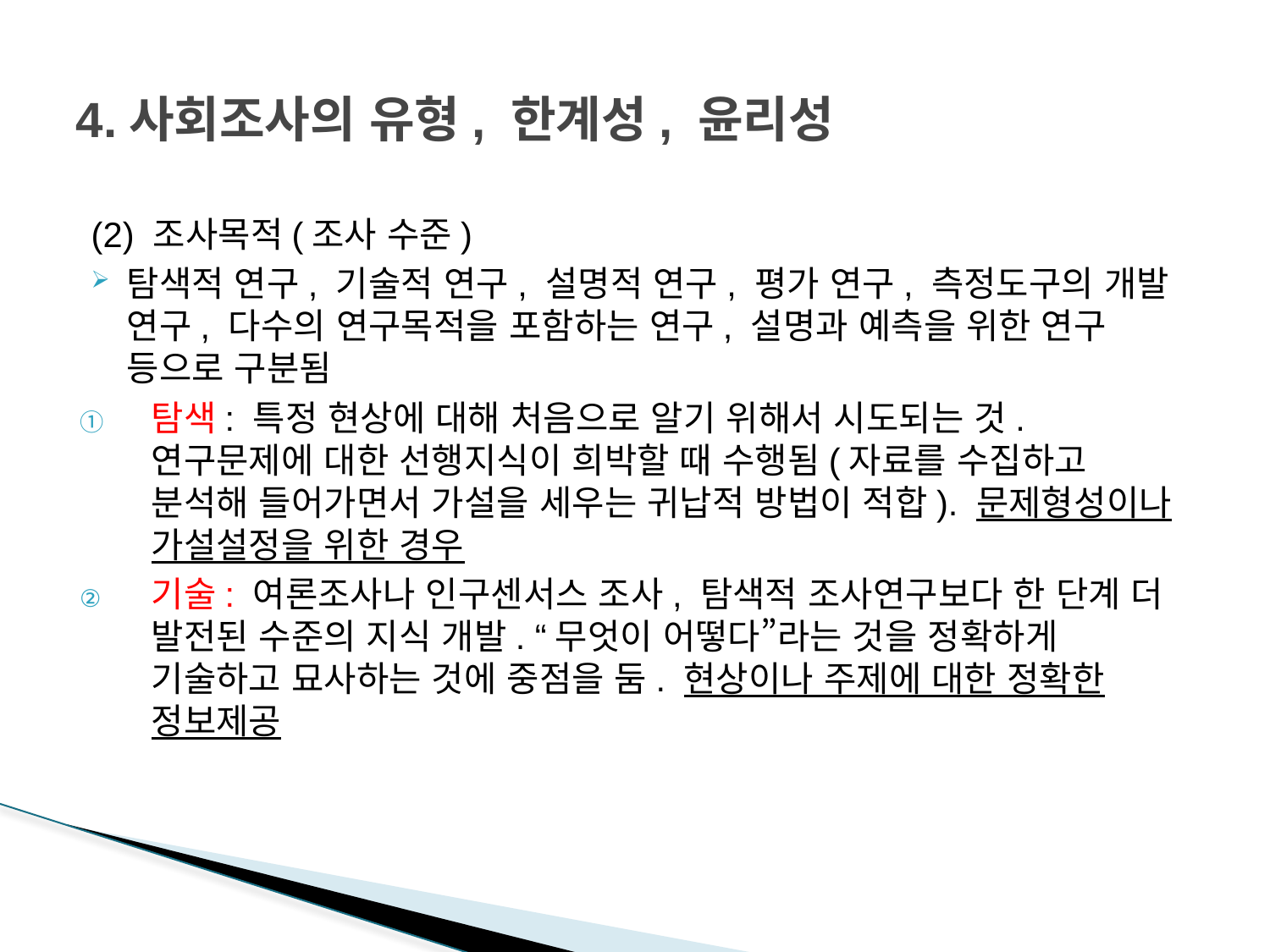

# 4.사회조사의 유형, 한계성, 윤리성
(2) 조사목적(조사 수준)
탐색적 연구, 기술적 연구, 설명적 연구, 평가 연구, 측정도구의 개발 연구, 다수의 연구목적을 포함하는 연구, 설명과 예측을 위한 연구 등으로 구분됨
탐색: 특정 현상에 대해 처음으로 알기 위해서 시도되는 것. 연구문제에 대한 선행지식이 희박할 때 수행됨(자료를 수집하고 분석해 들어가면서 가설을 세우는 귀납적 방법이 적합). 문제형성이나 가설설정을 위한 경우
기술: 여론조사나 인구센서스 조사, 탐색적 조사연구보다 한 단계 더 발전된 수준의 지식 개발. “무엇이 어떻다”라는 것을 정확하게 기술하고 묘사하는 것에 중점을 둠. 현상이나 주제에 대한 정확한 정보제공